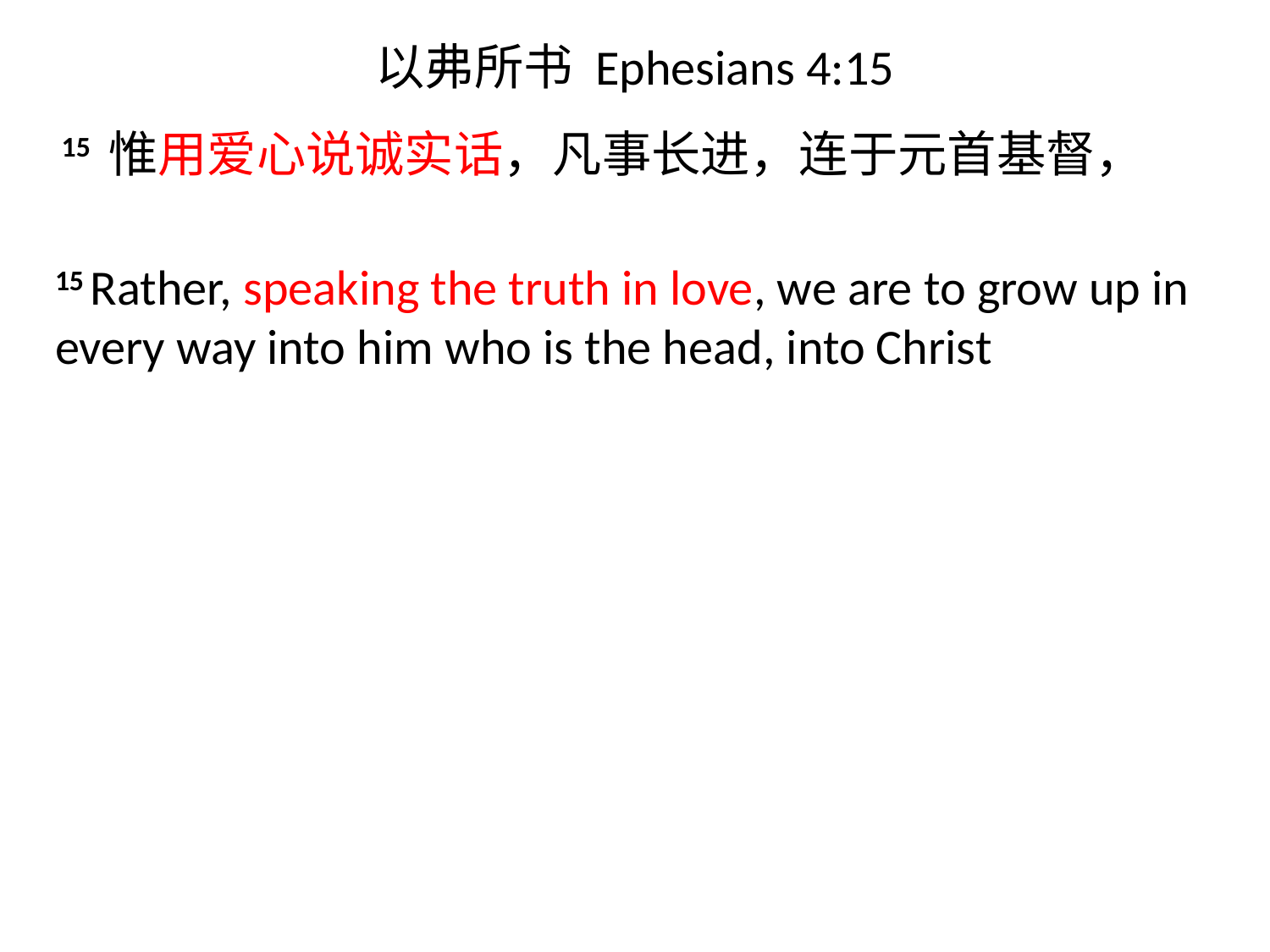

# 以弗所书 Ephesians 4:15
 15 惟用爱心说诚实话，凡事长进，连于元首基督，

15 Rather, speaking the truth in love, we are to grow up in every way into him who is the head, into Christ